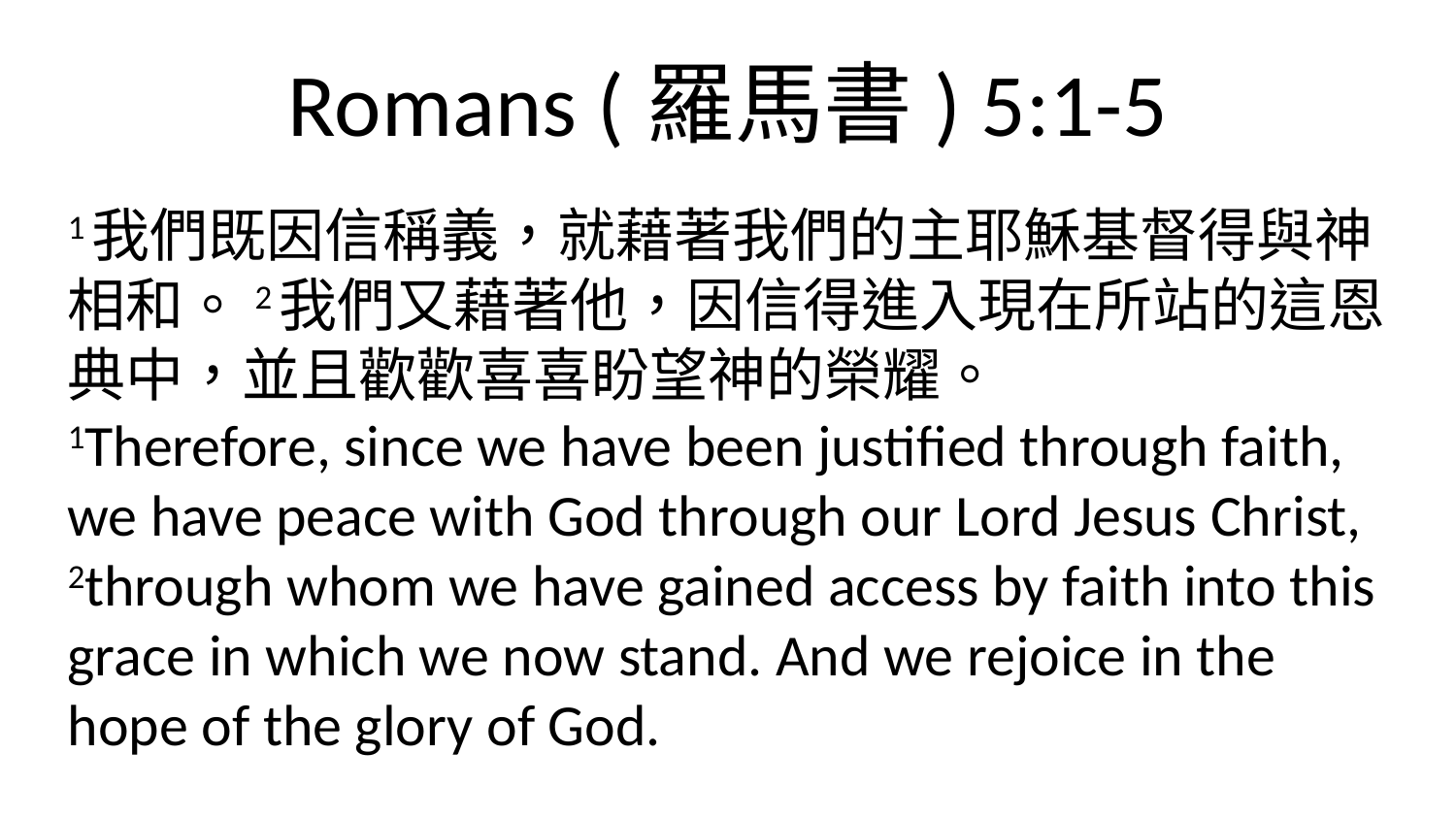

# Romans (羅馬書) 5:1-5
	1我們既因信稱義，就藉著我們的主耶穌基督得與神相和。2我們又藉著他，因信得進入現在所站的這恩典中，並且歡歡喜喜盼望神的榮耀。
1Therefore, since we have been justified through faith, we have peace with God through our Lord Jesus Christ, 2through whom we have gained access by faith into this grace in which we now stand. And we rejoice in the hope of the glory of God.